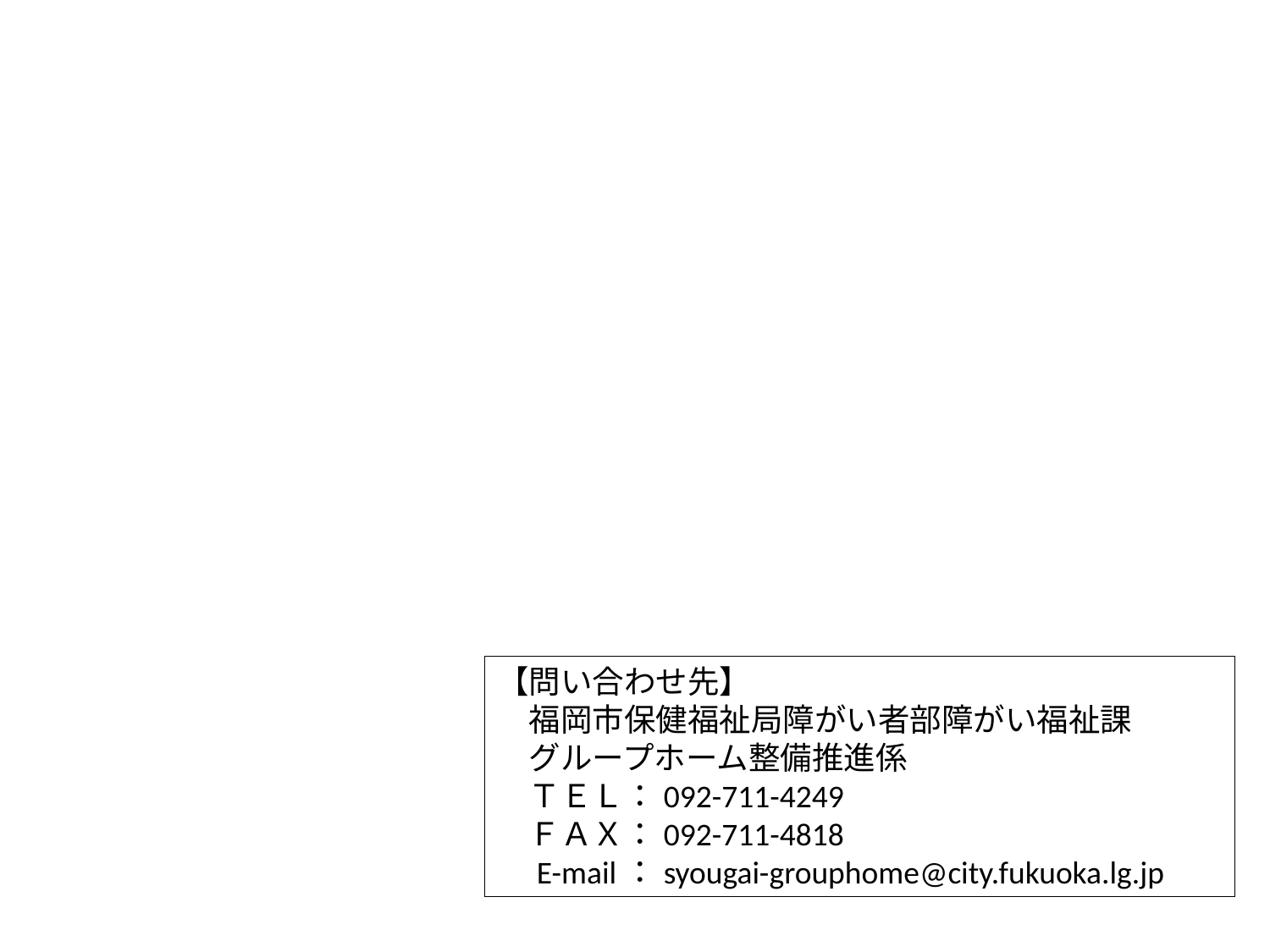

【問い合わせ先】
　福岡市保健福祉局障がい者部障がい福祉課
　グループホーム整備推進係
　ＴＥＬ：092-711-4249
　ＦＡＸ：092-711-4818
　E-mail：syougai-grouphome@city.fukuoka.lg.jp